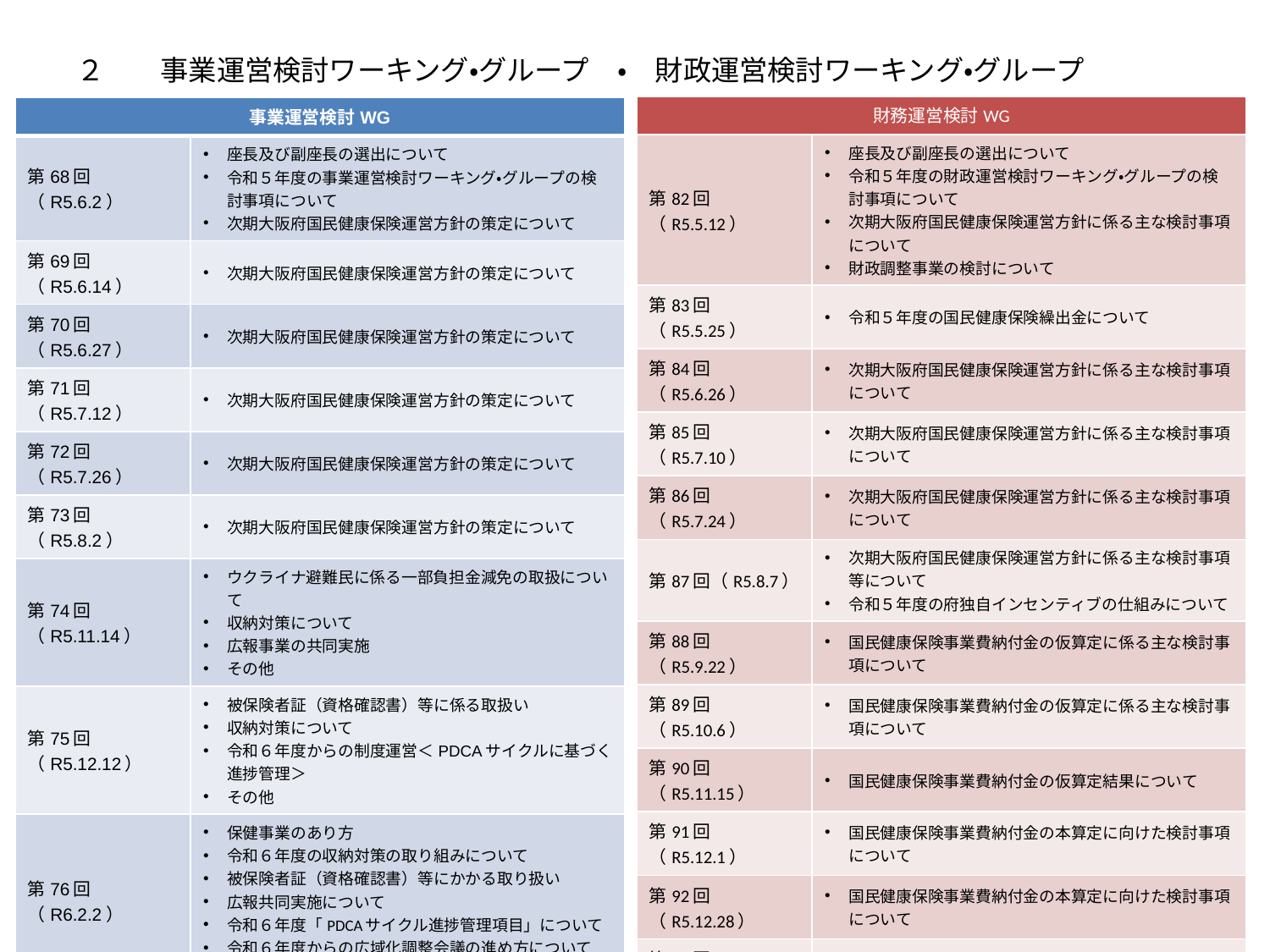

２　　事業運営検討ワーキング・グループ　・　財政運営検討ワーキング・グループ
| 財務運営検討WG | 財務運営検討WG |
| --- | --- |
| 第82回（R5.5.12） | 座長及び副座長の選出について 令和５年度の財政運営検討ワーキング・グループの検討事項について 次期大阪府国民健康保険運営方針に係る主な検討事項について 財政調整事業の検討について |
| 第83回（R5.5.25） | 令和５年度の国民健康保険繰出金について |
| 第84回（R5.6.26） | 次期大阪府国民健康保険運営方針に係る主な検討事項について |
| 第85回（R5.7.10） | 次期大阪府国民健康保険運営方針に係る主な検討事項について |
| 第86回（R5.7.24） | 次期大阪府国民健康保険運営方針に係る主な検討事項について |
| 第87回（R5.8.7） | 次期大阪府国民健康保険運営方針に係る主な検討事項 等について 令和５年度の府独自インセンティブの仕組みについて |
| 第88回（R5.9.22） | 国民健康保険事業費納付金の仮算定に係る主な検討事項について |
| 第89回（R5.10.6） | 国民健康保険事業費納付金の仮算定に係る主な検討事項について |
| 第90回（R5.11.15） | 国民健康保険事業費納付金の仮算定結果について |
| 第91回（R5.12.1） | 国民健康保険事業費納付金の本算定に向けた検討事項について |
| 第92回（R5.12.28） | 国民健康保険事業費納付金の本算定に向けた検討事項について |
| 第93回（R6.2.28） | 令和５年度の検討結果と令和６年度の主な検討事項等について |
| 事業運営検討WG | 事業運営検討WG |
| --- | --- |
| 第68回（R5.6.2） | 座長及び副座長の選出について 令和５年度の事業運営検討ワーキング・グループの検討事項について 次期大阪府国民健康保険運営方針の策定について |
| 第69回（R5.6.14） | 次期大阪府国民健康保険運営方針の策定について |
| 第70回（R5.6.27） | 次期大阪府国民健康保険運営方針の策定について |
| 第71回（R5.7.12） | 次期大阪府国民健康保険運営方針の策定について |
| 第72回（R5.7.26） | 次期大阪府国民健康保険運営方針の策定について |
| 第73回（R5.8.2） | 次期大阪府国民健康保険運営方針の策定について |
| 第74回（R5.11.14） | ウクライナ避難民に係る一部負担金減免の取扱について 収納対策について 広報事業の共同実施 その他 |
| 第75回（R5.12.12） | 被保険者証（資格確認書）等に係る取扱い 収納対策について 令和６年度からの制度運営＜PDCAサイクルに基づく進捗管理＞ その他 |
| 第76回（R6.2.2） | 保健事業のあり方 令和６年度の収納対策の取り組みについて 被保険者証（資格確認書）等にかかる取り扱い 広報共同実施について 令和６年度「PDCAサイクル進捗管理項目」について 令和６年度からの広域化調整会議の進め方について 保険者努力支援制度評価指標等の共有について |
| 第77回（R6.3.4） | 保健事業のあり方 被保険者証（資格確認書）等にかかる取り扱い 広報共同実施について 端数処理の統一について 令和６年度「PDCAサイクル進捗管理項目」について その他 |
2